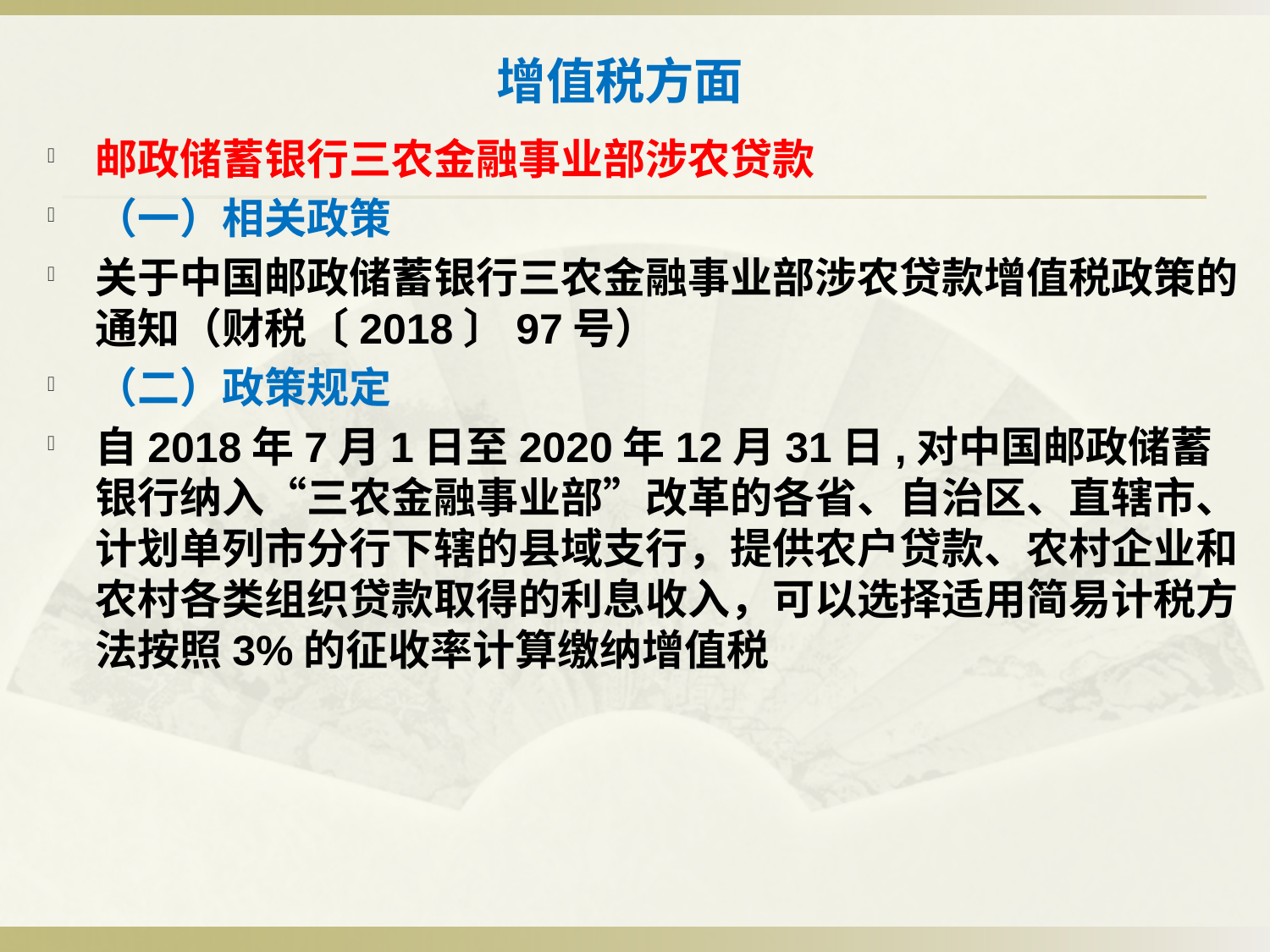

# 增值税方面
邮政储蓄银行三农金融事业部涉农贷款
（一）相关政策
关于中国邮政储蓄银行三农金融事业部涉农贷款增值税政策的通知（财税〔2018〕97号）
（二）政策规定
自2018年7月1日至2020年12月31日,对中国邮政储蓄银行纳入“三农金融事业部”改革的各省、自治区、直辖市、计划单列市分行下辖的县域支行，提供农户贷款、农村企业和农村各类组织贷款取得的利息收入，可以选择适用简易计税方法按照3%的征收率计算缴纳增值税